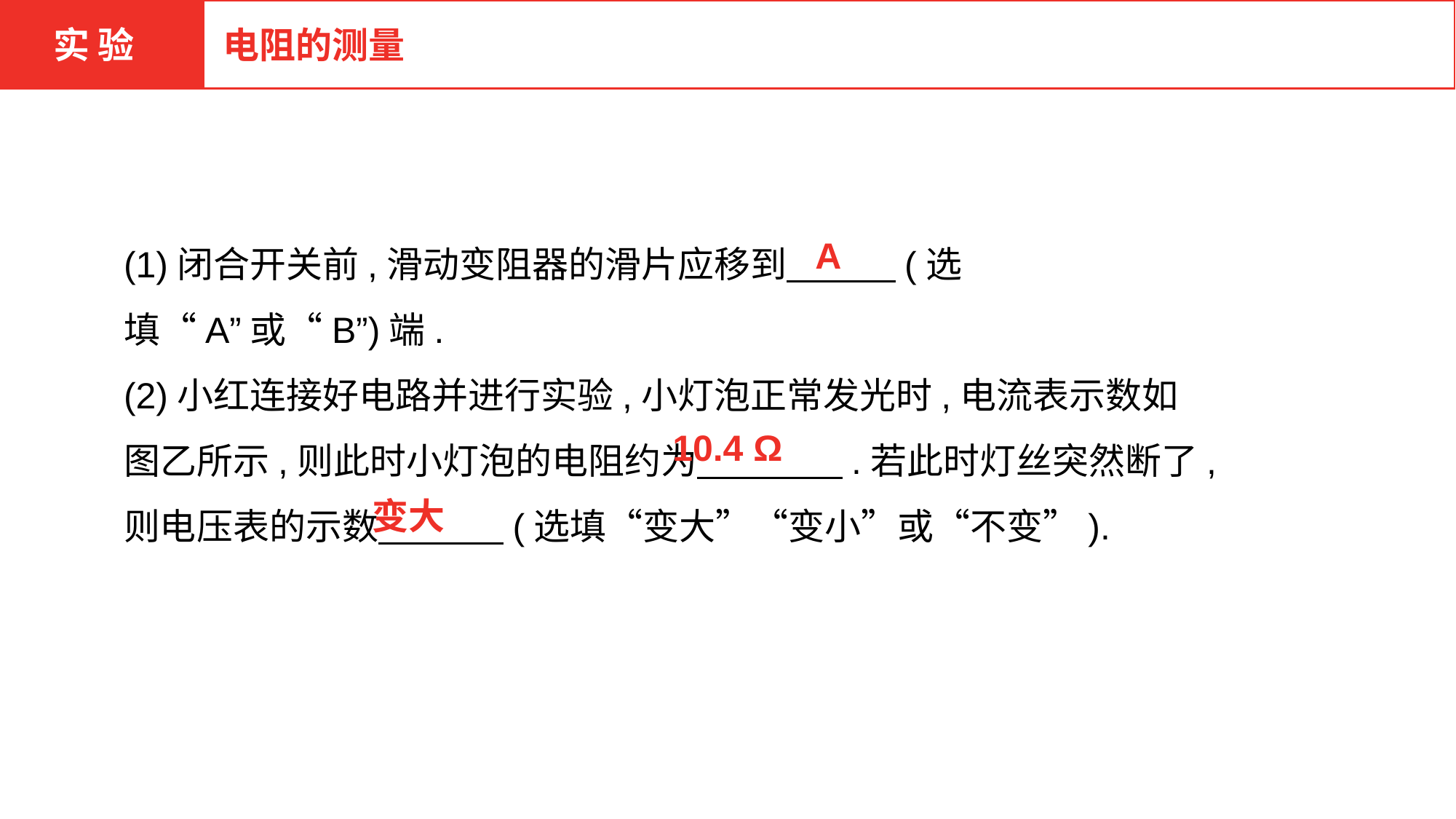

实 验
电阻的测量

(1)闭合开关前,滑动变阻器的滑片应移到　　　(选填“A”或“B”)端.
(2)小红连接好电路并进行实验,小灯泡正常发光时,电流表示数如图乙所示,则此时小灯泡的电阻约为　　　　.若此时灯丝突然断了,则电压表的示数　　  　(选填“变大”“变小”或“不变”).

A
10.4 Ω
变大